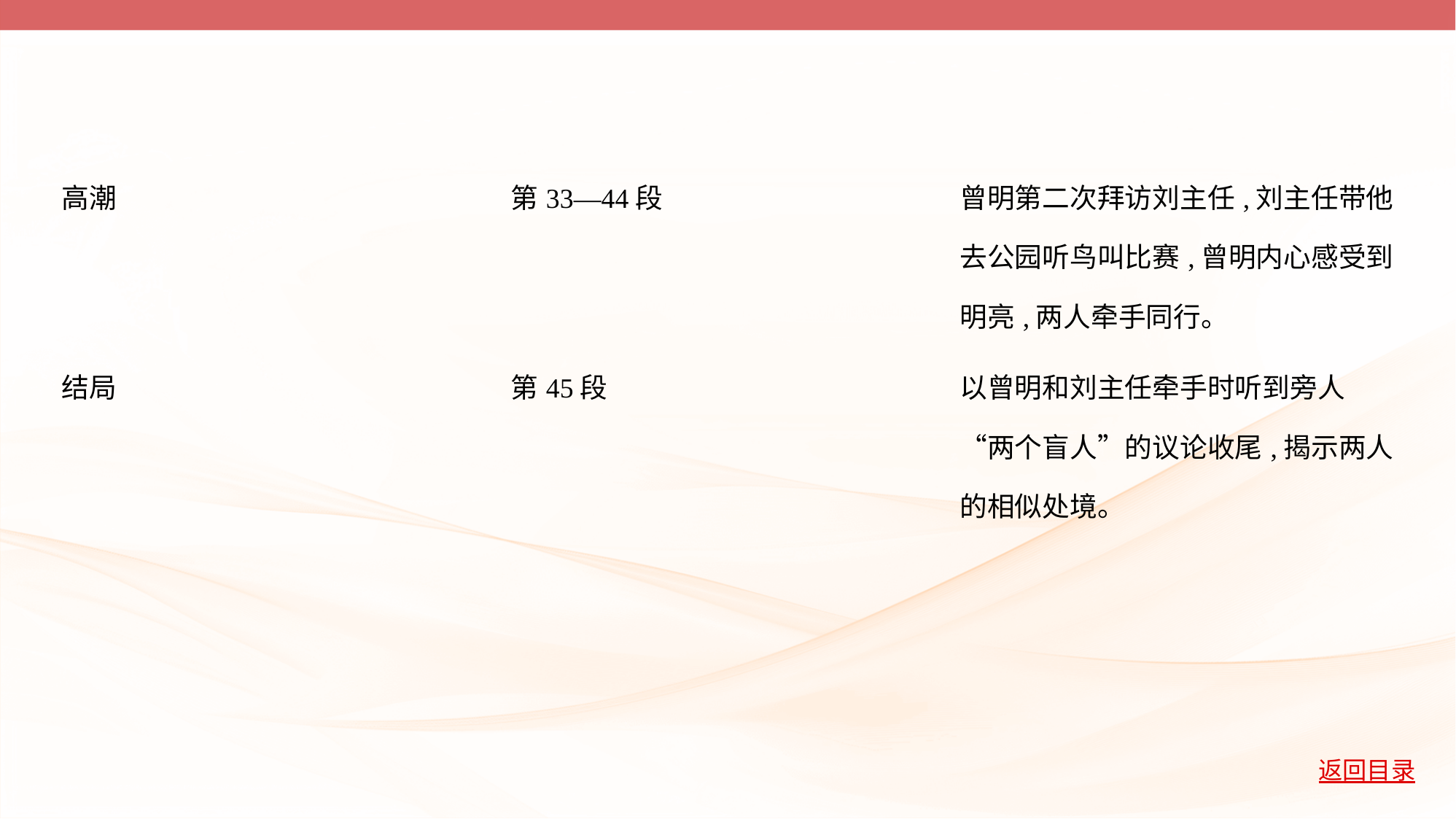

| 高潮 | 第33—44段 | 曾明第二次拜访刘主任,刘主任带他 去公园听鸟叫比赛,曾明内心感受到 明亮,两人牵手同行。 |
| --- | --- | --- |
| 结局 | 第45段 | 以曾明和刘主任牵手时听到旁人 “两个盲人”的议论收尾,揭示两人 的相似处境。 |